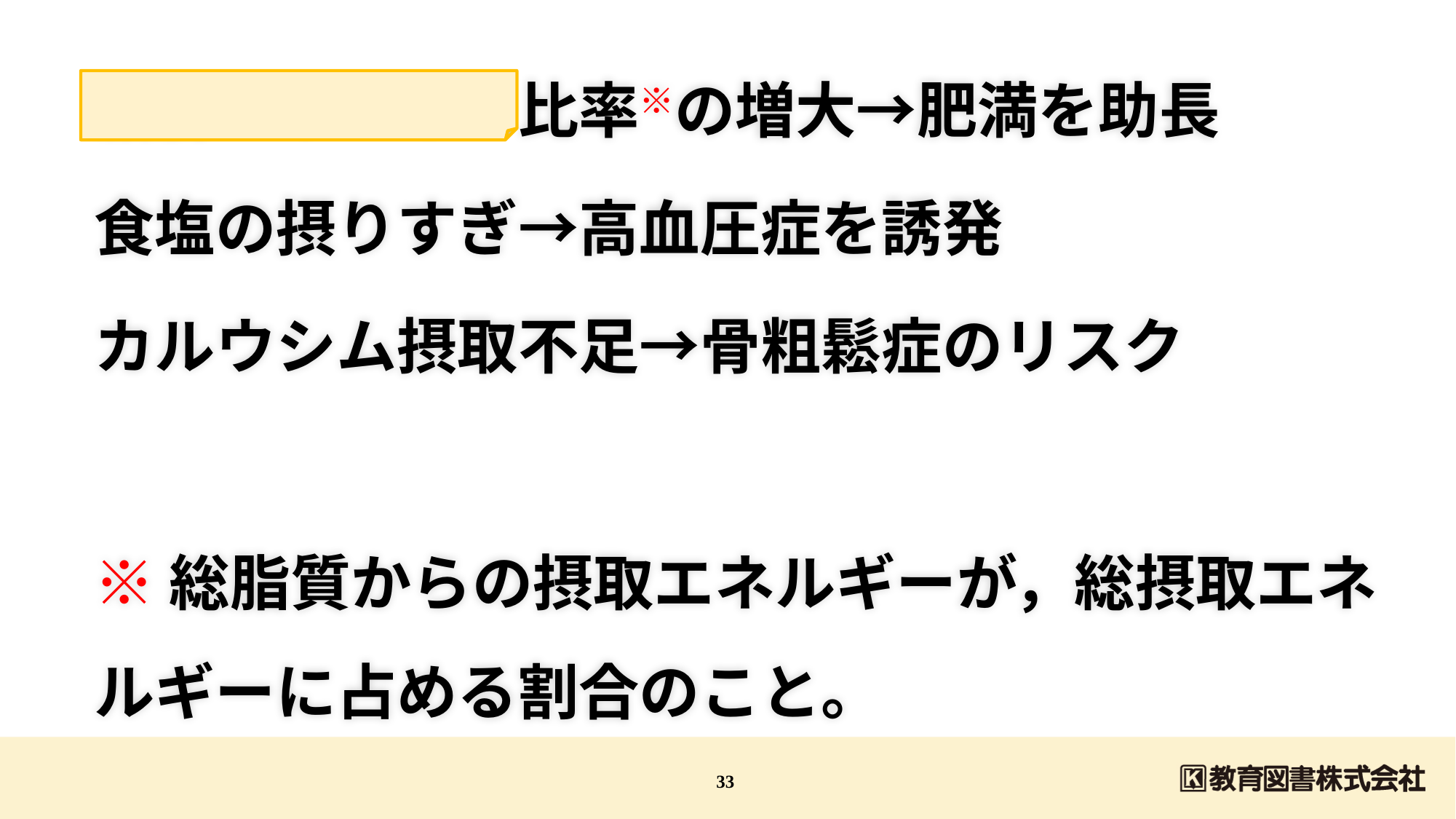

脂肪エネルギー比率※の増大→肥満を助長
食塩の摂りすぎ→高血圧症を誘発
カルウシム摂取不足→骨粗鬆症のリスク

※総脂質からの摂取エネルギーが，総摂取エネルギーに占める割合のこと。

33